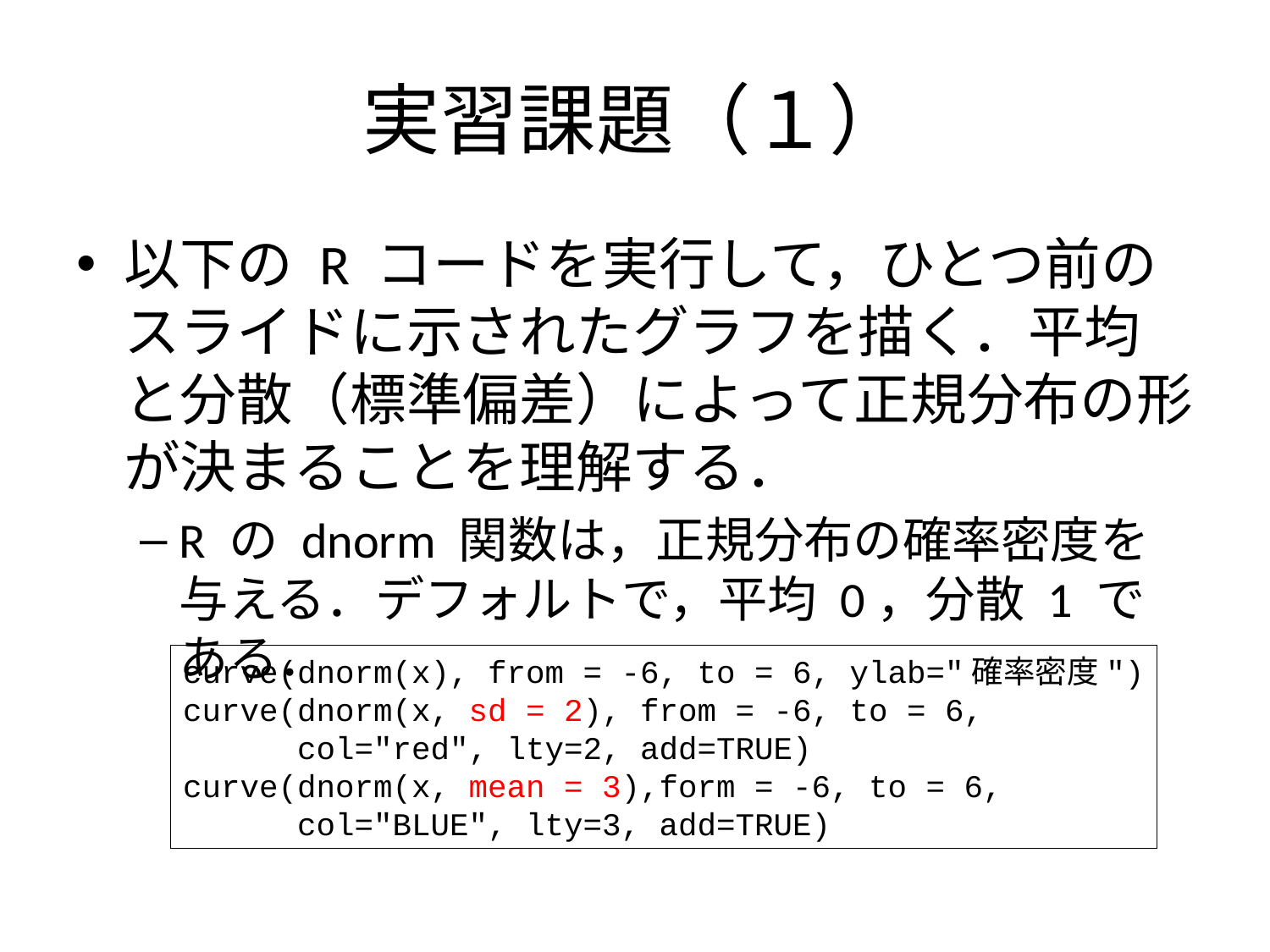

# 実習課題（１）
以下の R コードを実行して，ひとつ前のスライドに示されたグラフを描く．平均と分散（標準偏差）によって正規分布の形が決まることを理解する．
R の dnorm 関数は，正規分布の確率密度を与える．デフォルトで，平均 0，分散 1 である．
curve(dnorm(x), from = -6, to = 6, ylab="確率密度")
curve(dnorm(x, sd = 2), from = -6, to = 6,
      col="red", lty=2, add=TRUE)
curve(dnorm(x, mean = 3),form = -6, to = 6,
      col="BLUE", lty=3, add=TRUE)